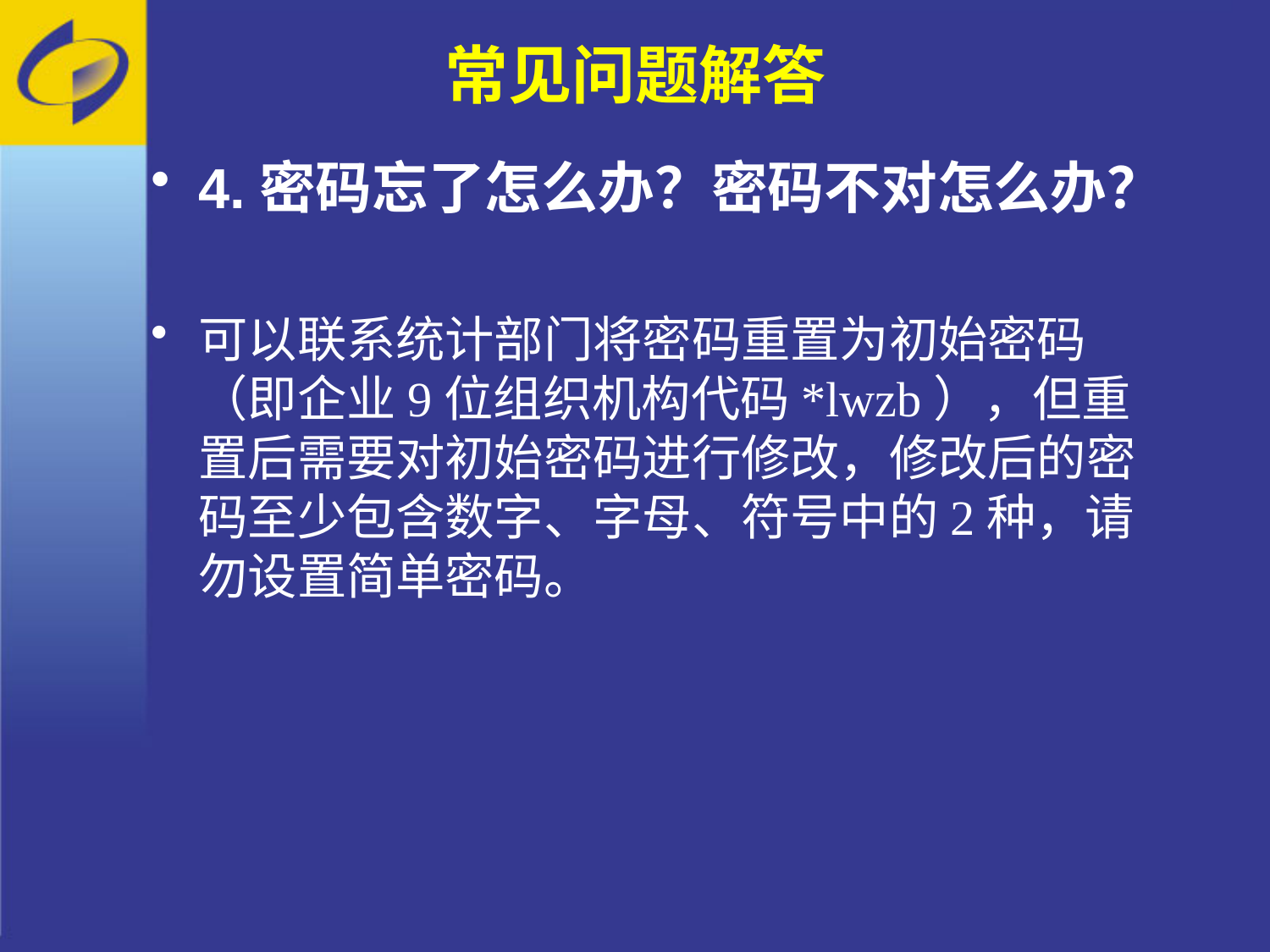

# 常见问题解答
4.密码忘了怎么办？密码不对怎么办？

可以联系统计部门将密码重置为初始密码（即企业9位组织机构代码*lwzb），但重置后需要对初始密码进行修改，修改后的密码至少包含数字、字母、符号中的2种，请勿设置简单密码。